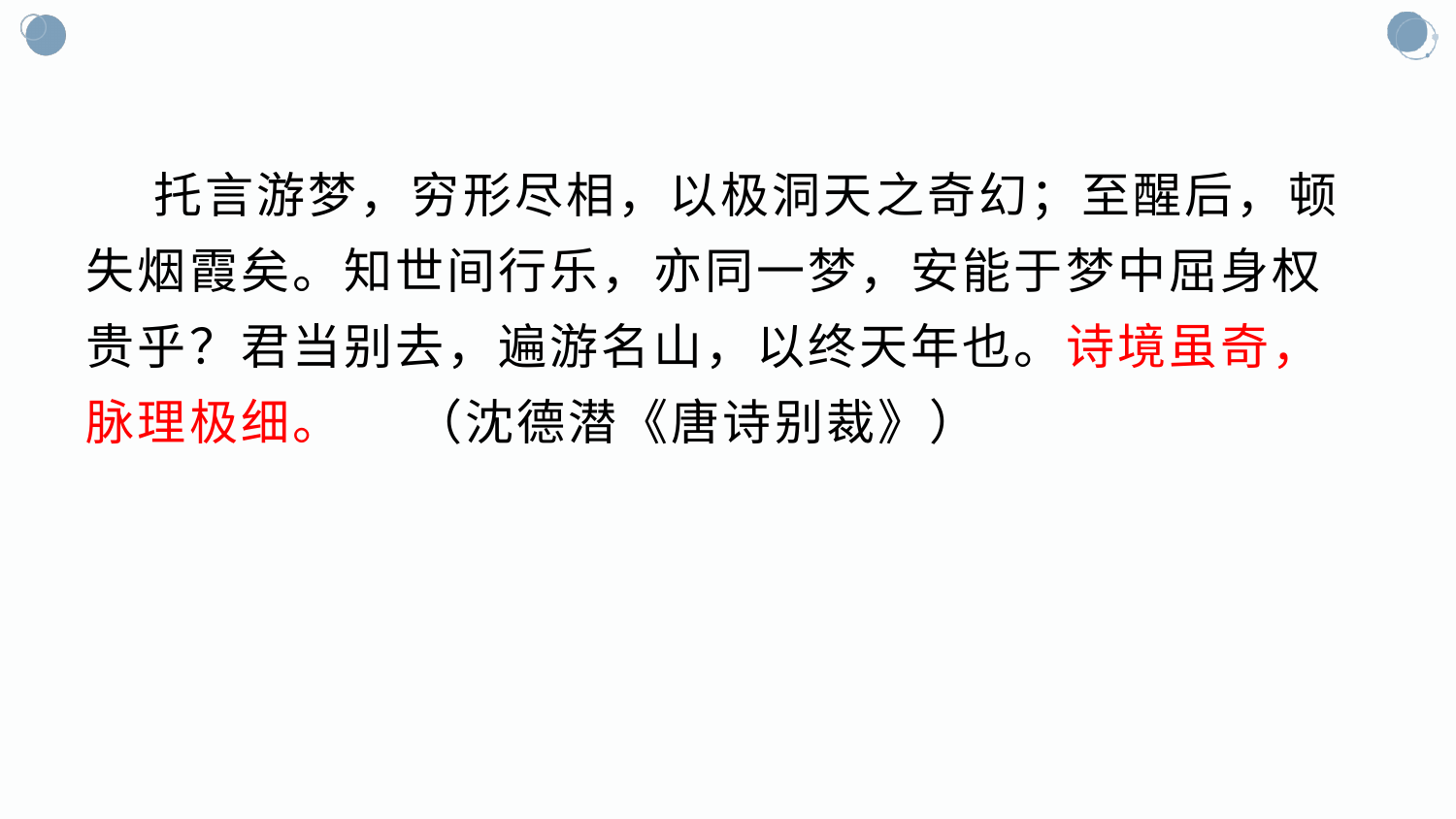

托言游梦，穷形尽相，以极洞天之奇幻；至醒后，顿失烟霞矣。知世间行乐，亦同一梦，安能于梦中屈身权贵乎？君当别去，遍游名山，以终天年也。诗境虽奇，脉理极细。     （沈德潜《唐诗别裁》）